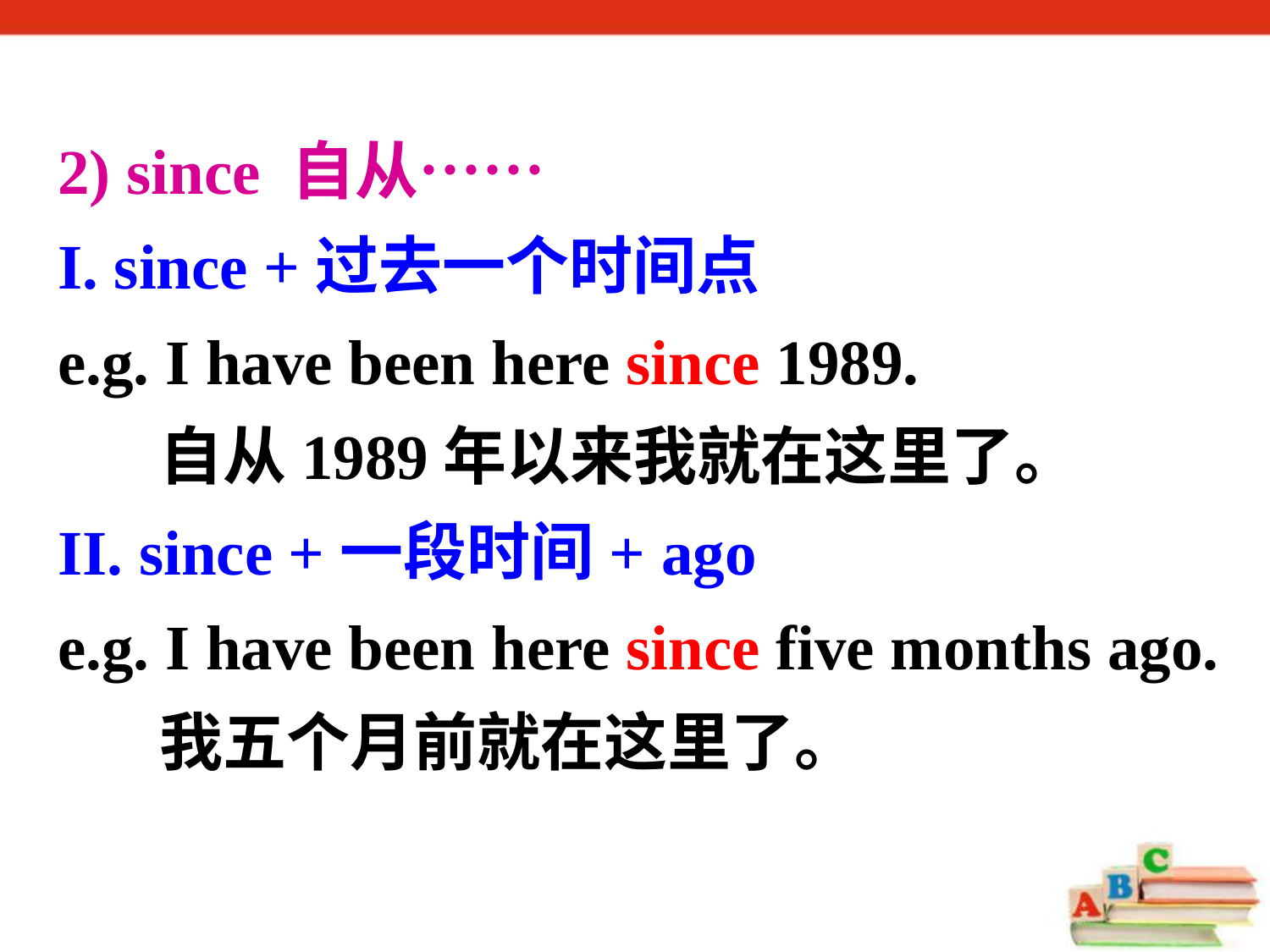

2) since 自从……
I. since +过去一个时间点
e.g. I have been here since 1989.
      自从1989年以来我就在这里了。
II. since +一段时间+ ago
e.g. I have been here since five months ago.
      我五个月前就在这里了。